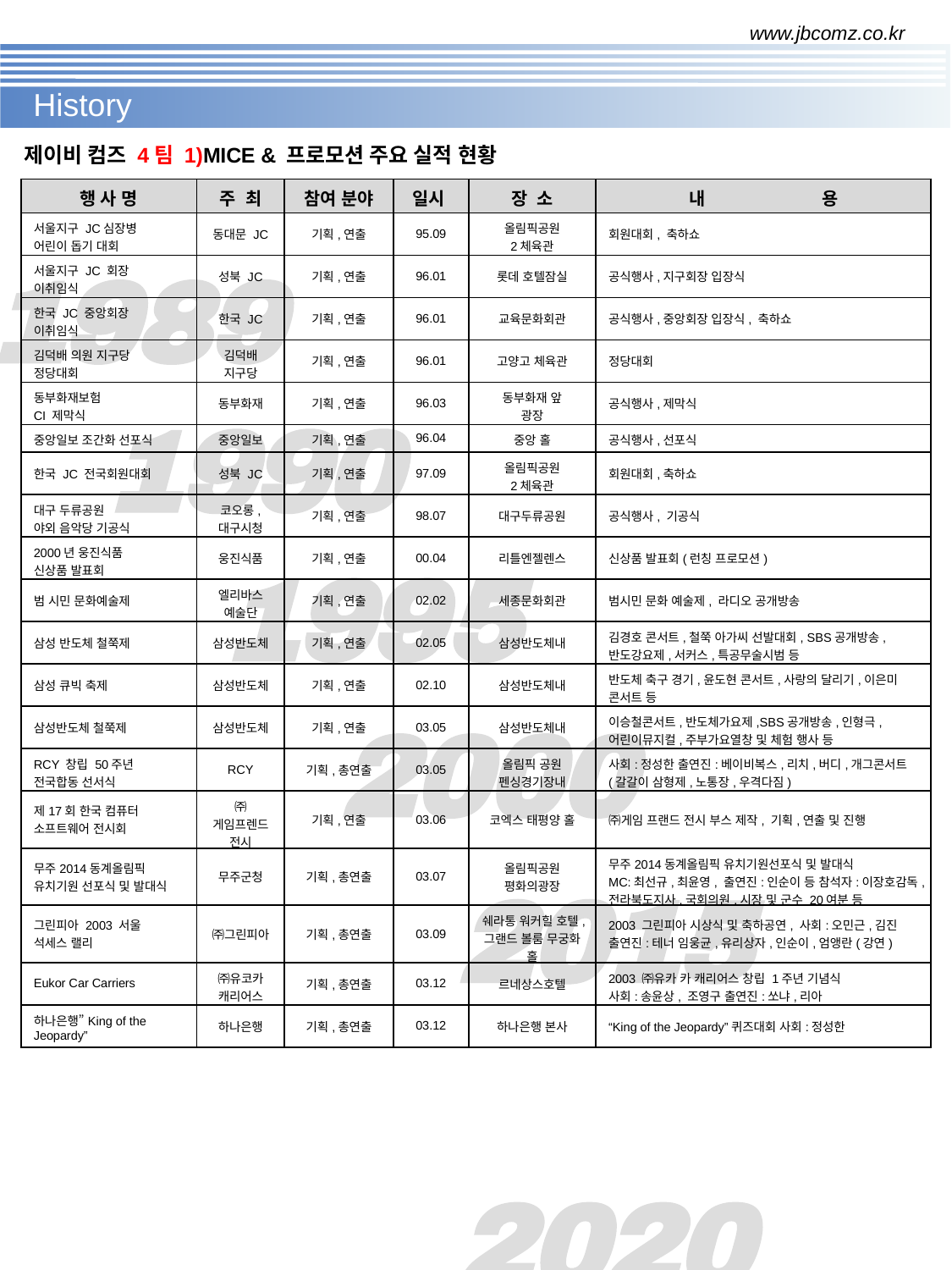

www.jbcomz.co.kr

History
제이비 컴즈 4팀 1)MICE & 프로모션 주요 실적 현황
| 행 사 명 | 주 최 | 참여 분야 | 일시 | 장 소 | 내 용 |
| --- | --- | --- | --- | --- | --- |
| 서울지구 JC심장병 어린이 돕기 대회 | 동대문 JC | 기획,연출 | 95.09 | 올림픽공원 2체육관 | 회원대회, 축하쇼 |
| 서울지구 JC 회장 이취임식 | 성북 JC | 기획,연출 | 96.01 | 롯데 호텔잠실 | 공식행사,지구회장 입장식 |
| 한국 JC 중앙회장 이취임식 | 한국 JC | 기획,연출 | 96.01 | 교육문화회관 | 공식행사,중앙회장 입장식, 축하쇼 |
| 김덕배 의원 지구당 정당대회 | 김덕배 지구당 | 기획,연출 | 96.01 | 고양고 체육관 | 정당대회 |
| 동부화재보험 CI 제막식 | 동부화재 | 기획,연출 | 96.03 | 동부화재 앞 광장 | 공식행사,제막식 |
| 중앙일보 조간화 선포식 | 중앙일보 | 기획,연출 | 96.04 | 중앙 홀 | 공식행사,선포식 |
| 한국 JC 전국회원대회 | 성북 JC | 기획,연출 | 97.09 | 올림픽공원 2체육관 | 회원대회,축하쇼 |
| 대구 두류공원 야외 음악당 기공식 | 코오롱, 대구시청 | 기획,연출 | 98.07 | 대구두류공원 | 공식행사, 기공식 |
| 2000년 웅진식품 신상품 발표회 | 웅진식품 | 기획,연출 | 00.04 | 리틀엔젤렌스 | 신상품 발표회(런칭 프로모션) |
| 범 시민 문화예술제 | 엘리바스 예술단 | 기획,연출 | 02.02 | 세종문화회관 | 범시민 문화 예술제, 라디오 공개방송 |
| 삼성 반도체 철쭉제 | 삼성반도체 | 기획,연출 | 02.05 | 삼성반도체내 | 김경호 콘서트,철쭉 아가씨 선발대회, SBS공개방송,반도강요제,서커스,특공무술시범 등 |
| 삼성 큐빅 축제 | 삼성반도체 | 기획,연출 | 02.10 | 삼성반도체내 | 반도체 축구 경기,윤도현 콘서트,사랑의 달리기,이은미 콘서트 등 |
| 삼성반도체 철쭉제 | 삼성반도체 | 기획,연출 | 03.05 | 삼성반도체내 | 이승철콘서트,반도체가요제,SBS공개방송,인형극,어린이뮤지컬,주부가요열창 및 체험 행사 등 |
| RCY 창립 50주년 전국합동 선서식 | RCY | 기획,총연출 | 03.05 | 올림픽 공원 펜싱경기장내 | 사회:정성한 출연진:베이비복스,리치,버디,개그콘서트(갈갈이 삼형제,노통장,우격다짐) |
| 제17회 한국 컴퓨터 소프트웨어 전시회 | ㈜게임프렌드전시 | 기획,연출 | 03.06 | 코엑스 태평양 홀 | ㈜게임 프랜드 전시 부스 제작, 기획,연출 및 진행 |
| 무주2014동계올림픽 유치기원 선포식 및 발대식 | 무주군청 | 기획,총연출 | 03.07 | 올림픽공원 평화의광장 | 무주2014동계올림픽 유치기원선포식 및 발대식 MC:최선규,최윤영, 출연진:인순이 등 참석자:이장호감독,전라북도지사,국회의원,시장 및 군수 20여분 등 |
| 그린피아 2003 서울 석세스 랠리 | ㈜그린피아 | 기획,총연출 | 03.09 | 쉐라통 워커힐 호텔,그랜드 볼룸 무궁화 홀 | 2003 그린피아 시상식 및 축하공연, 사회:오민근,김진 출연진:테너 임웅균,유리상자,인순이,엄앵란(강연) |
| Eukor Car Carriers | ㈜유코카 캐리어스 | 기획,총연출 | 03.12 | 르네상스호텔 | 2003 ㈜유카 카 캐리어스 창립 1주년 기념식 사회:송윤상, 조영구 출연진:쏘냐,리아 |
| 하나은행”King of the Jeopardy” | 하나은행 | 기획,총연출 | 03.12 | 하나은행 본사 | “King of the Jeopardy”퀴즈대회 사회:정성한 |
1989
1990
1995
2000
2015
		2020